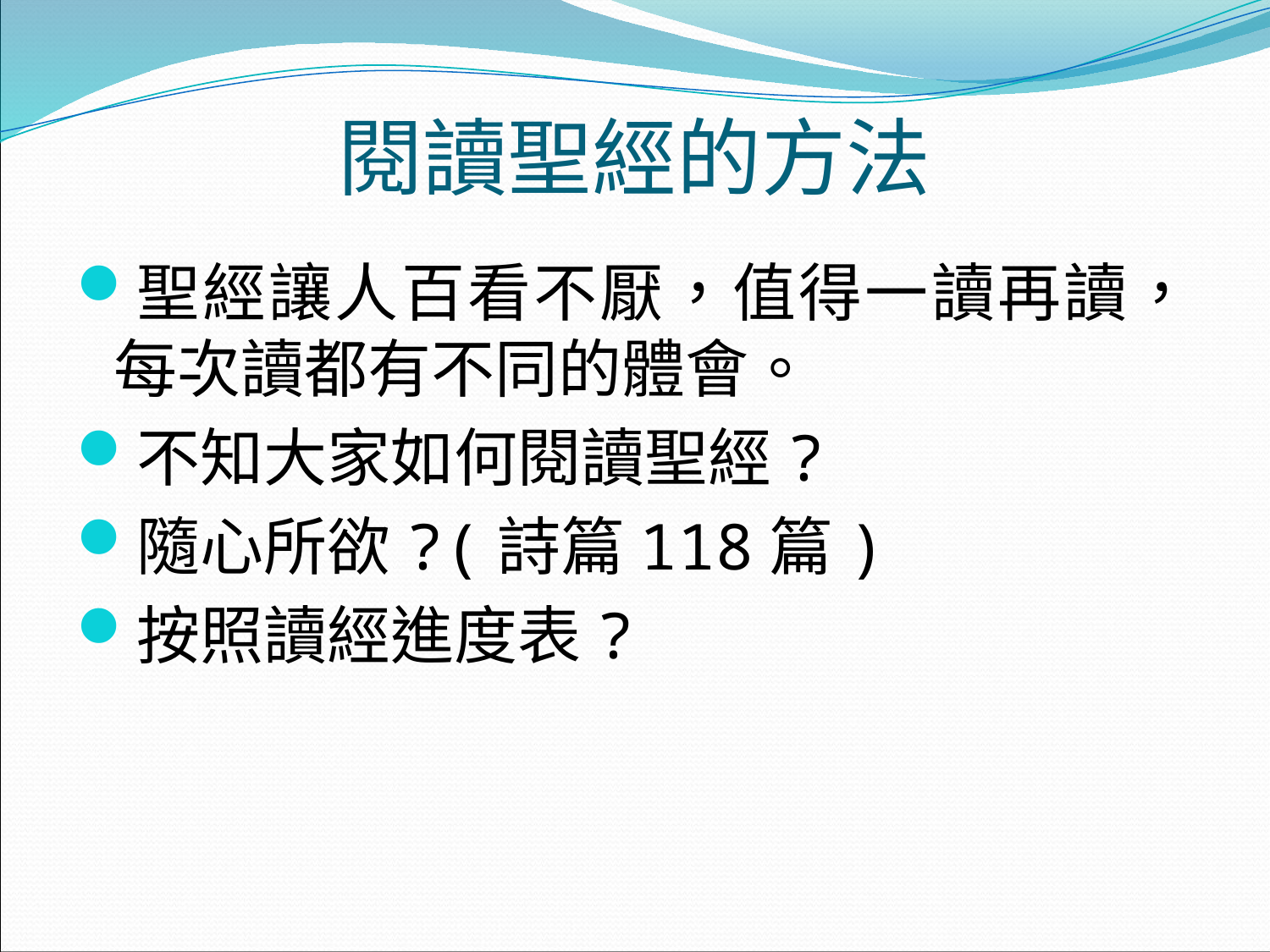

# 閱讀聖經的方法
聖經讓人百看不厭，值得一讀再讀，每次讀都有不同的體會。
不知大家如何閱讀聖經?
隨心所欲?(詩篇118篇)
按照讀經進度表?